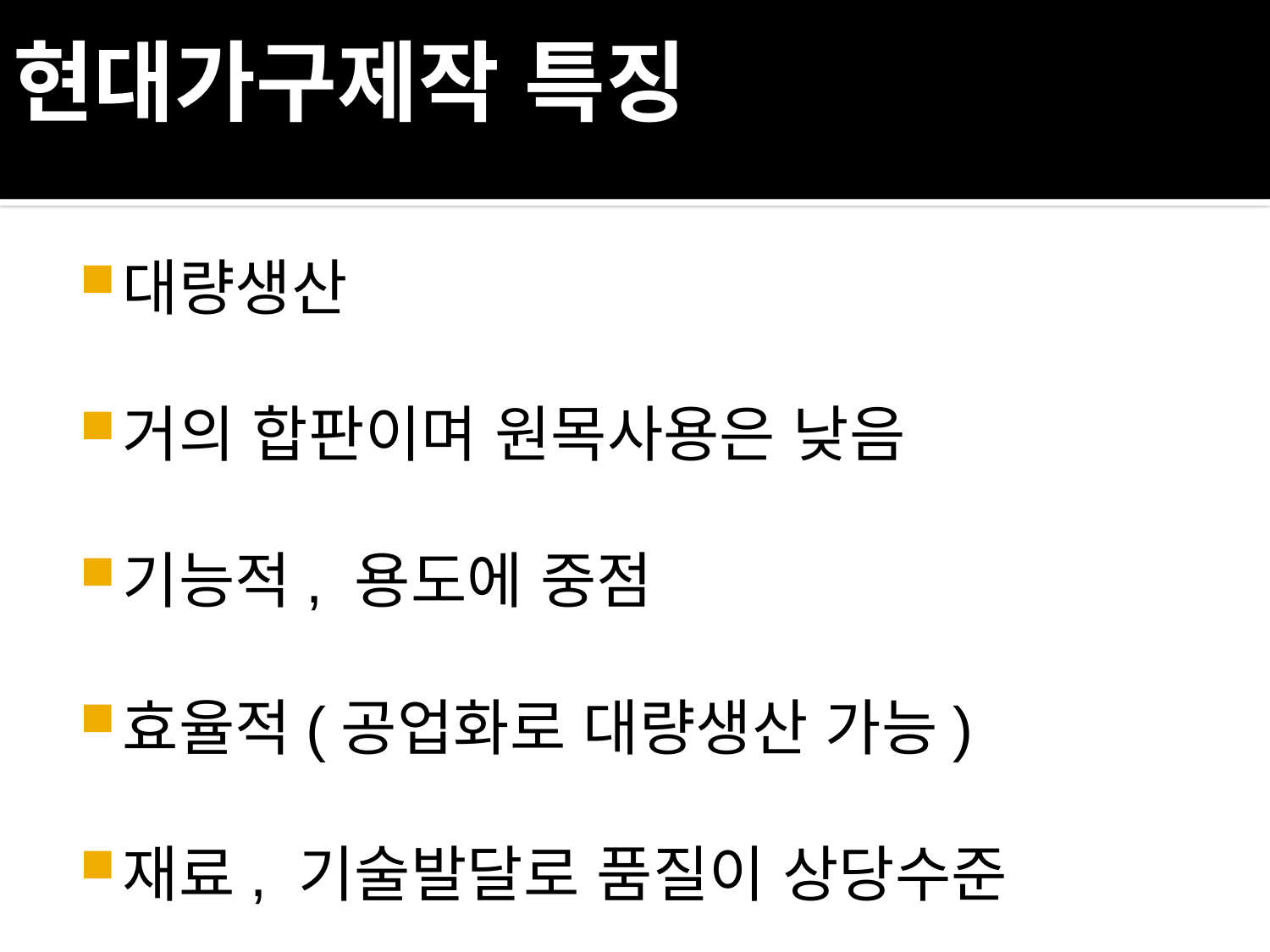

# 현대가구제작 특징
대량생산

거의 합판이며 원목사용은 낮음

기능적, 용도에 중점

효율적(공업화로 대량생산 가능)

재료, 기술발달로 품질이 상당수준